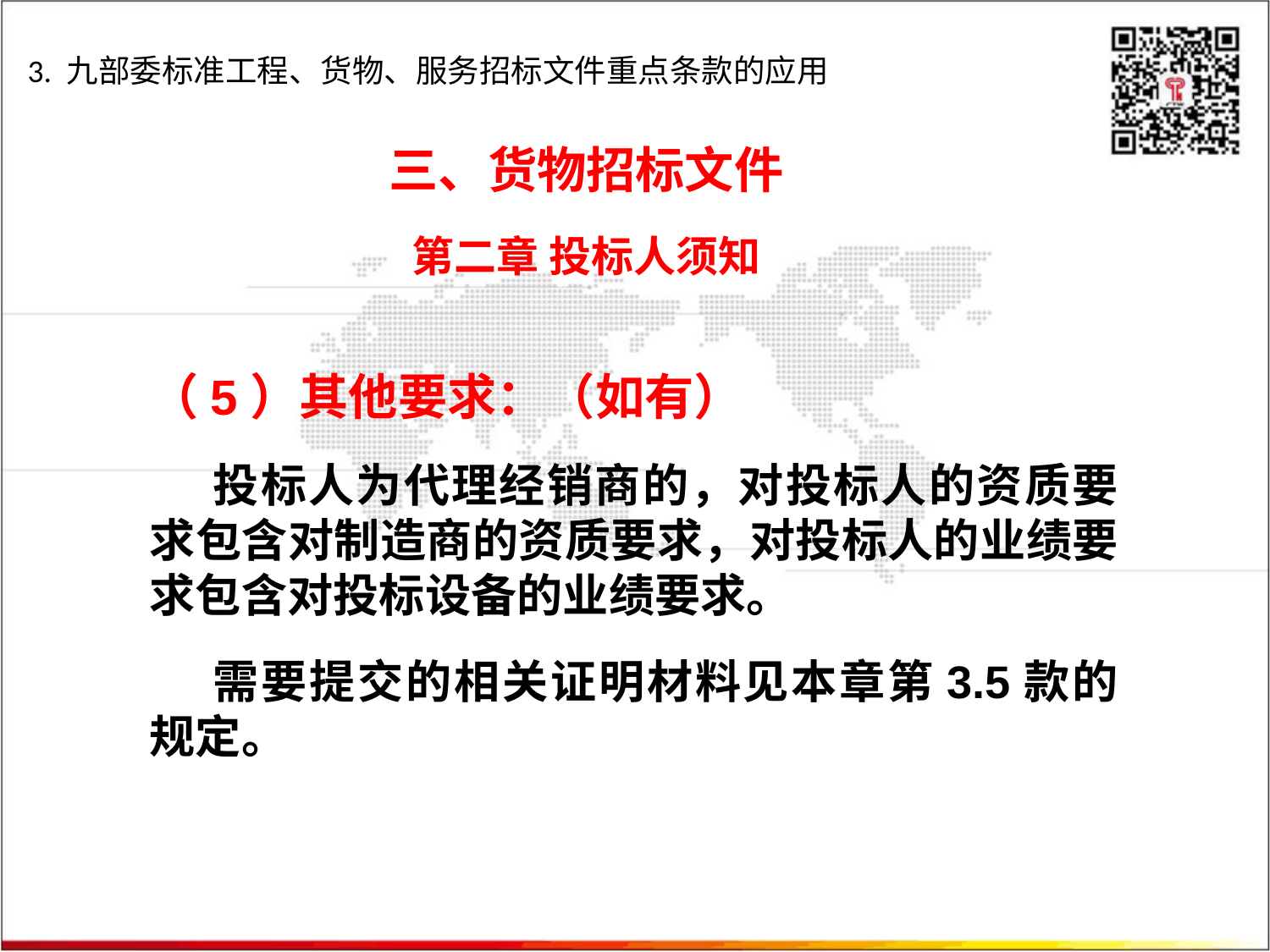

# 3. 九部委标准工程、货物、服务招标文件重点条款的应用
三、货物招标文件
第二章 投标人须知
（5）其他要求：（如有）
投标人为代理经销商的，对投标人的资质要求包含对制造商的资质要求，对投标人的业绩要求包含对投标设备的业绩要求。
需要提交的相关证明材料见本章第3.5款的规定。